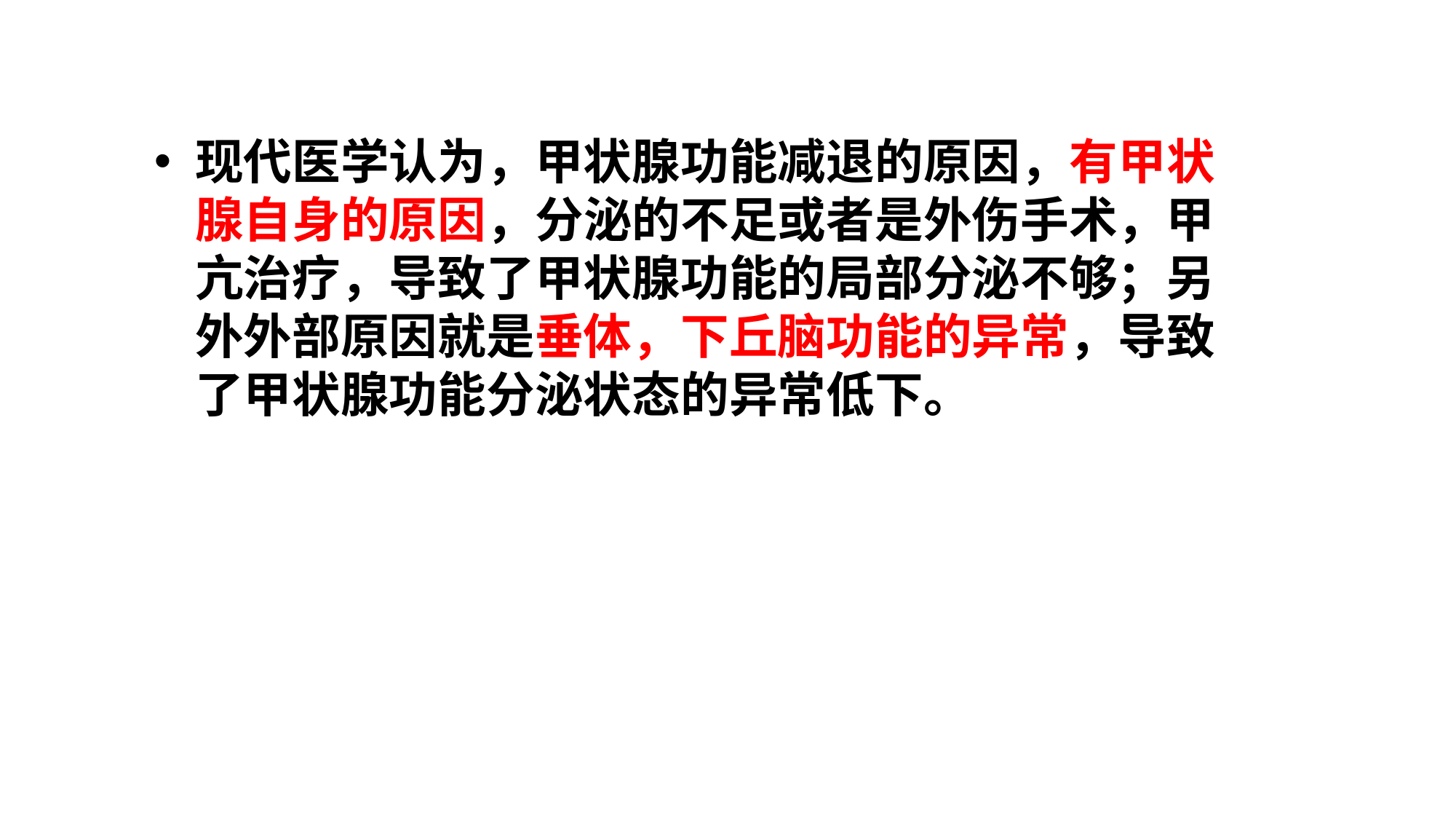

现代医学认为，甲状腺功能减退的原因，有甲状腺自身的原因，分泌的不足或者是外伤手术，甲亢治疗，导致了甲状腺功能的局部分泌不够；另外外部原因就是垂体，下丘脑功能的异常，导致了甲状腺功能分泌状态的异常低下。